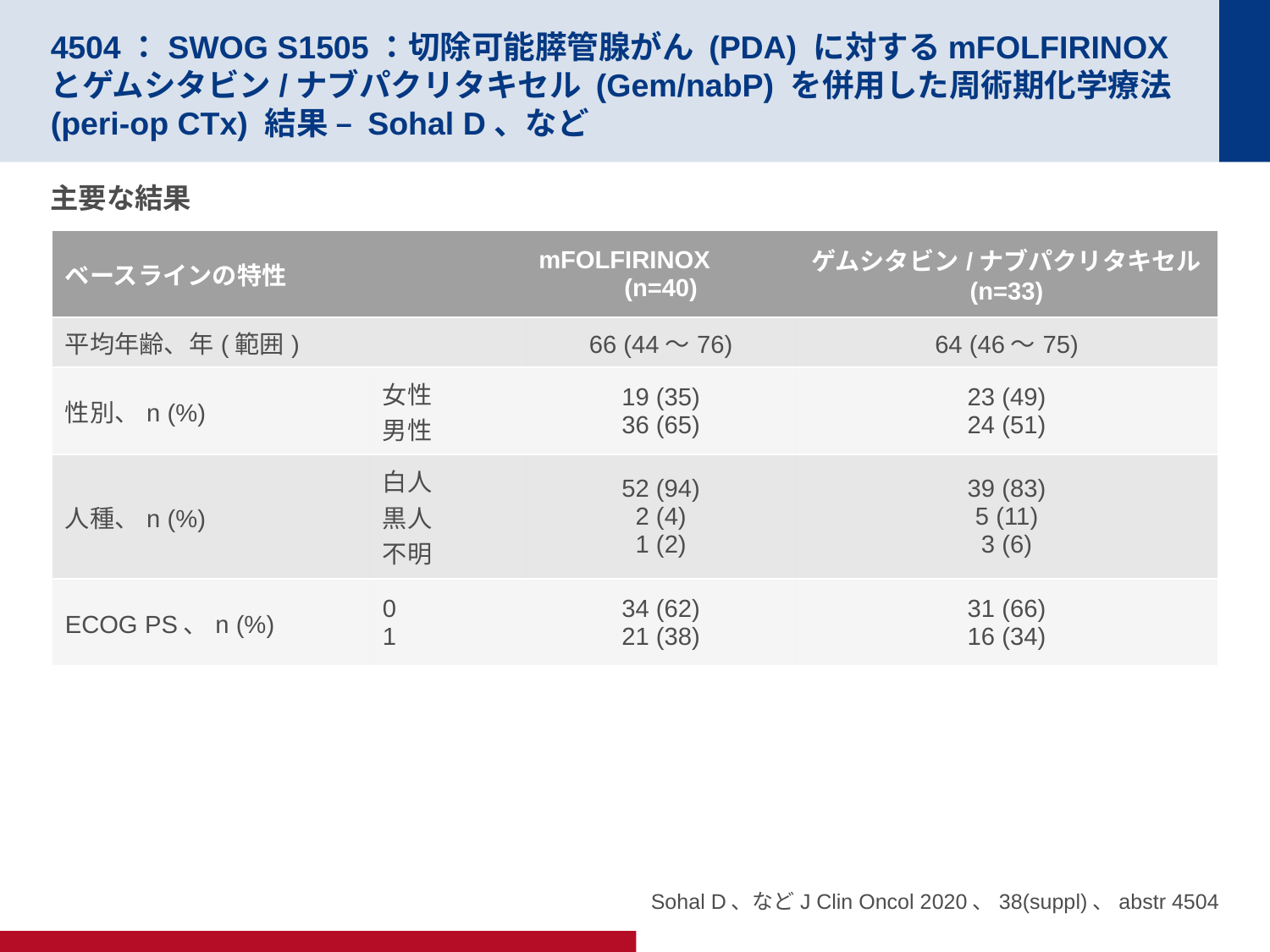

# 4504：SWOG S1505：切除可能膵管腺がん (PDA) に対するmFOLFIRINOXとゲムシタビン/ナブパクリタキセル (Gem/nabP) を併用した周術期化学療法 (peri-op CTx) 結果 – Sohal D、など
主要な結果

| ベースラインの特性 |  | mFOLFIRINOX (n=40) | ゲムシタビン/ナブパクリタキセル (n=33) |
| --- | --- | --- | --- |
| 平均年齢、年(範囲) |  | 66 (44～76) | 64 (46～75) |
| 性別、n (%) | 女性 男性 | 19 (35) 36 (65) | 23 (49) 24 (51) |
| 人種、n (%) | 白人 黒人 不明 | 52 (94) 2 (4) 1 (2) | 39 (83) 5 (11) 3 (6) |
| ECOG PS、n (%) | 0 1 | 34 (62) 21 (38) | 31 (66) 16 (34) |
Sohal D、などJ Clin Oncol 2020、38(suppl)、abstr 4504